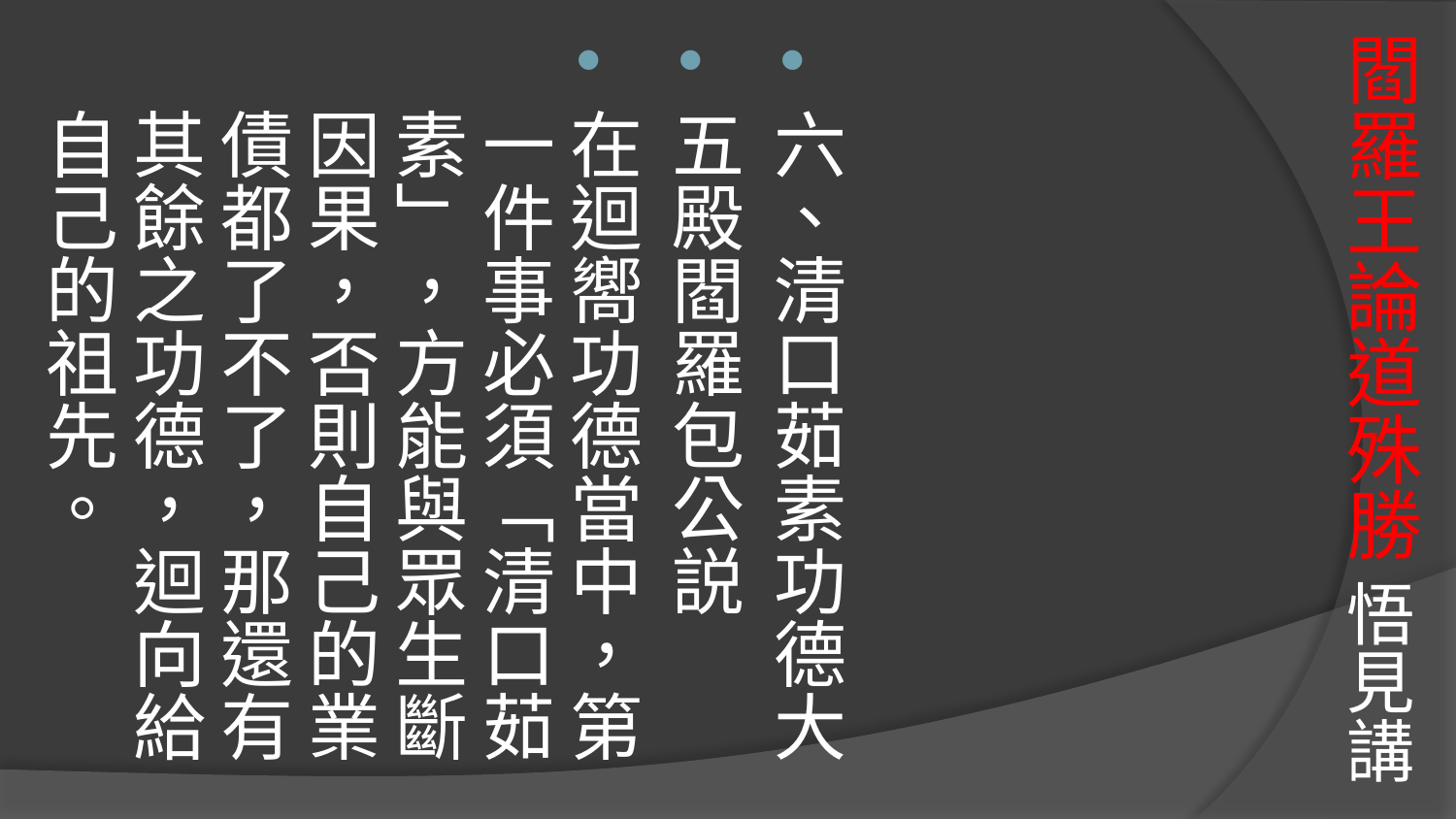

# 閻羅王論道殊勝 悟見講
六、清口茹素功德大
五殿閻羅包公説
在迴嚮功德當中，第一件事必須「清口茹素」，方能與眾生斷因果，否則自己的業債都了不了，那還有其餘之功德，迴向給自己的祖先。